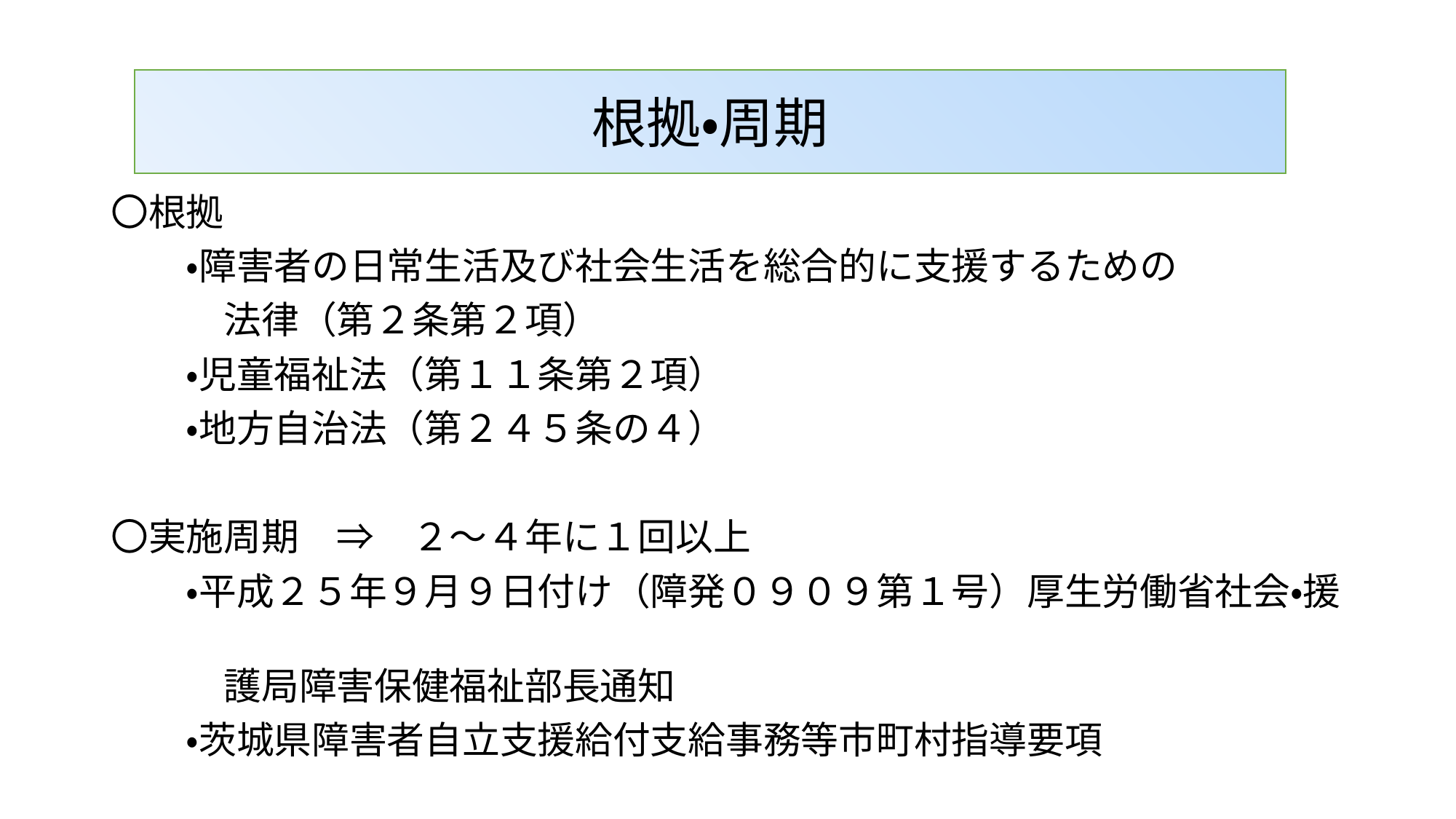

#
根拠・周期
〇根拠
　　・障害者の日常生活及び社会生活を総合的に支援するための
　　　法律（第２条第２項）
　　・児童福祉法（第１１条第２項）
　　・地方自治法（第２４５条の４）

〇実施周期　⇒　２～４年に１回以上
　　・平成２５年９月９日付け（障発０９０９第１号）厚生労働省社会・援
　　　護局障害保健福祉部長通知
　　・茨城県障害者自立支援給付支給事務等市町村指導要項